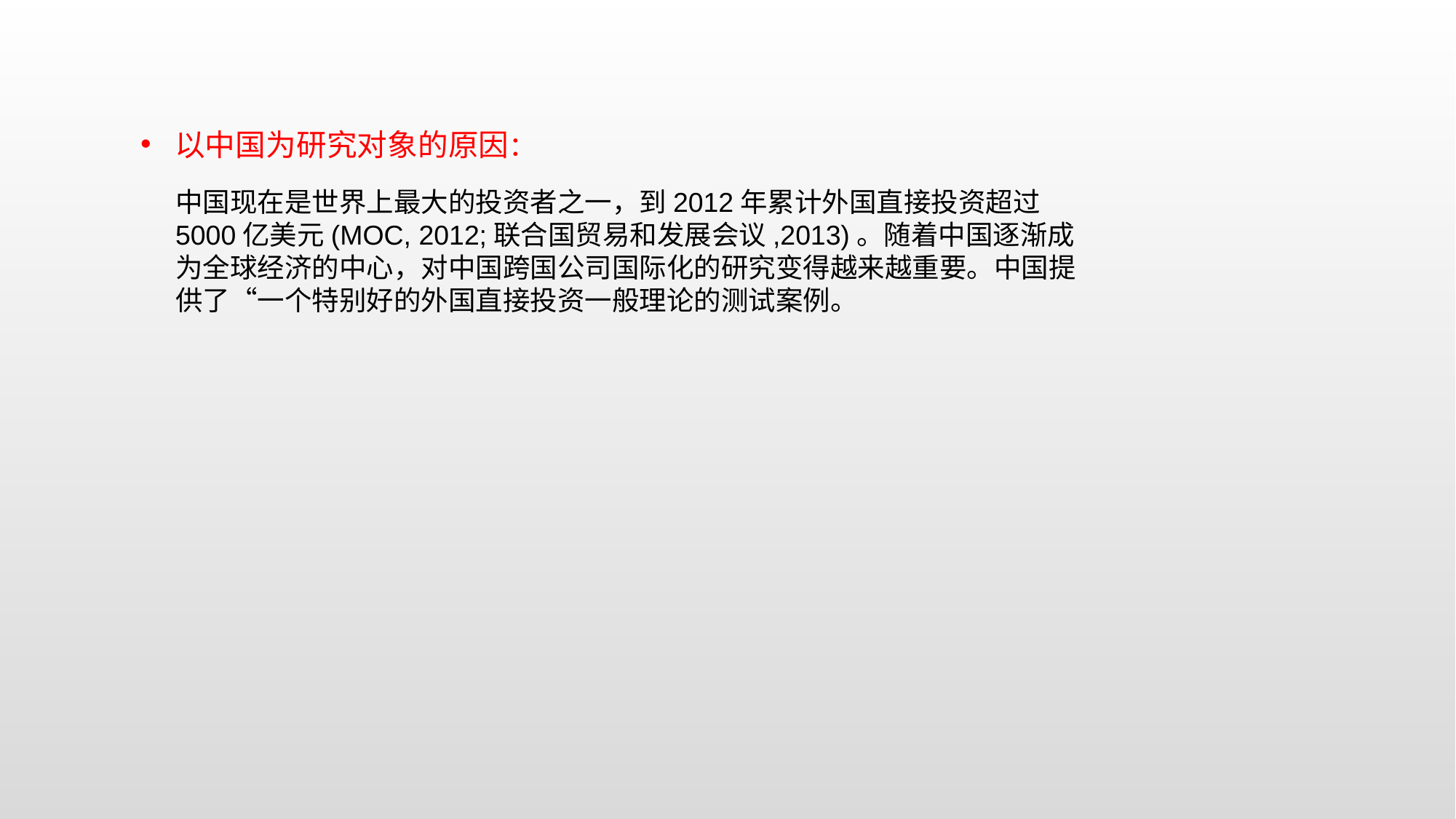

以中国为研究对象的原因：
中国现在是世界上最大的投资者之一，到2012年累计外国直接投资超过5000亿美元(MOC, 2012;联合国贸易和发展会议,2013)。随着中国逐渐成为全球经济的中心，对中国跨国公司国际化的研究变得越来越重要。中国提供了“一个特别好的外国直接投资一般理论的测试案例。